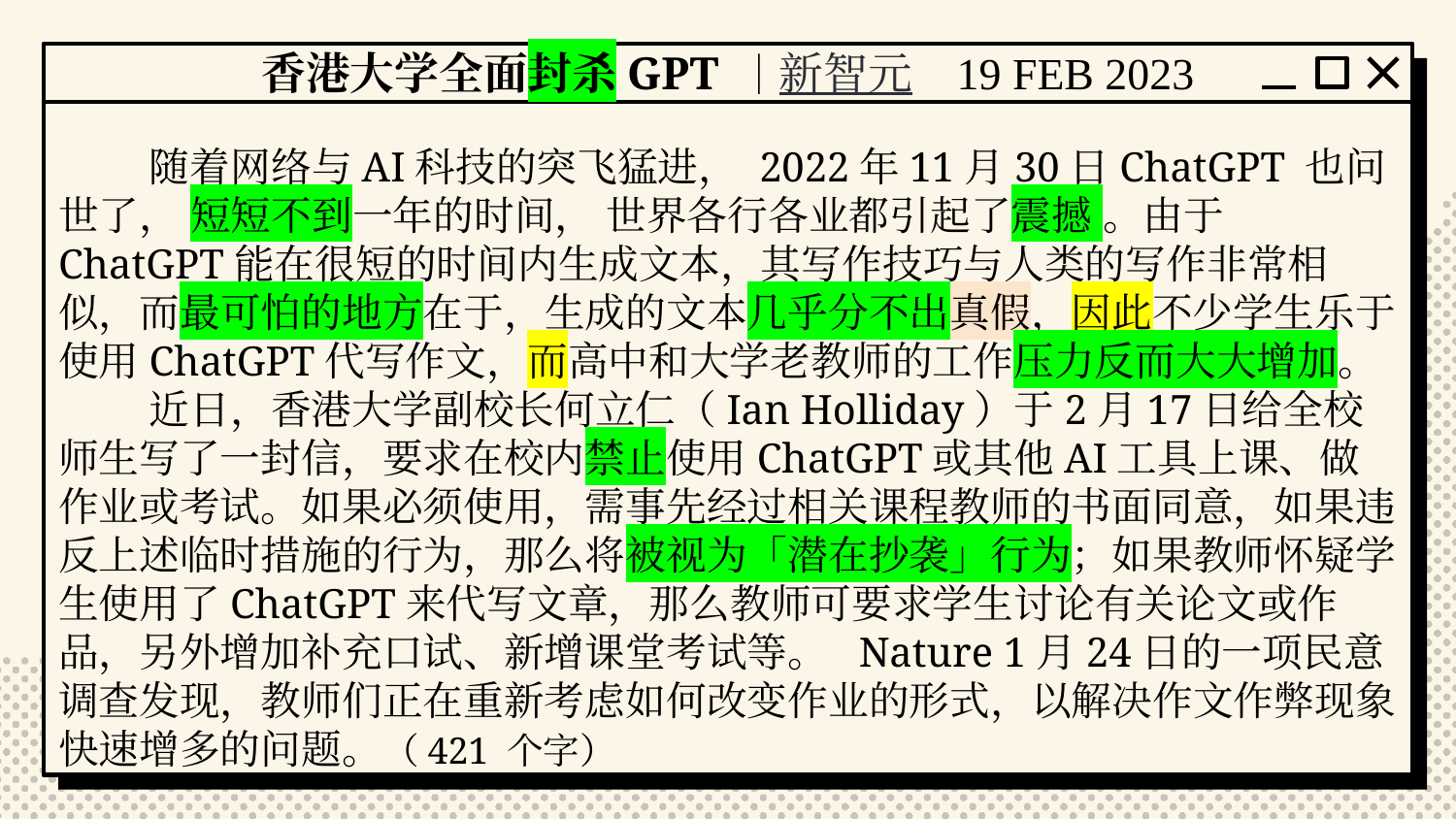

# 香港大学全面封杀GPT ｜新智元   19 FEB 2023
        随着网络与AI科技的突飞猛进， 2022年11月30日ChatGPT 也问世了， 短短不到一年的时间， 世界各行各业都引起了震撼 。由于ChatGPT能在很短的时间内生成文本，其写作技巧与人类的写作非常相似，而最可怕的地方在于，生成的文本几乎分不出真假，因此不少学生乐于使用ChatGPT代写作文，而高中和大学老教师的工作压力反而大大增加。
        近日，香港大学副校长何立仁（Ian Holliday）于2月17日给全校师生写了一封信，要求在校内禁止使用ChatGPT或其他AI工具上课、做作业或考试。如果必须使用，需事先经过相关课程教师的书面同意，如果违反上述临时措施的行为，那么将被视为「潜在抄袭」行为；如果教师怀疑学生使用了ChatGPT来代写文章，那么教师可要求学生讨论有关论文或作品，另外增加补充口试、新增课堂考试等。  Nature 1月24日的一项民意调查发现，教师们正在重新考虑如何改变作业的形式，以解决作文作弊现象快速增多的问题。（421 个字）